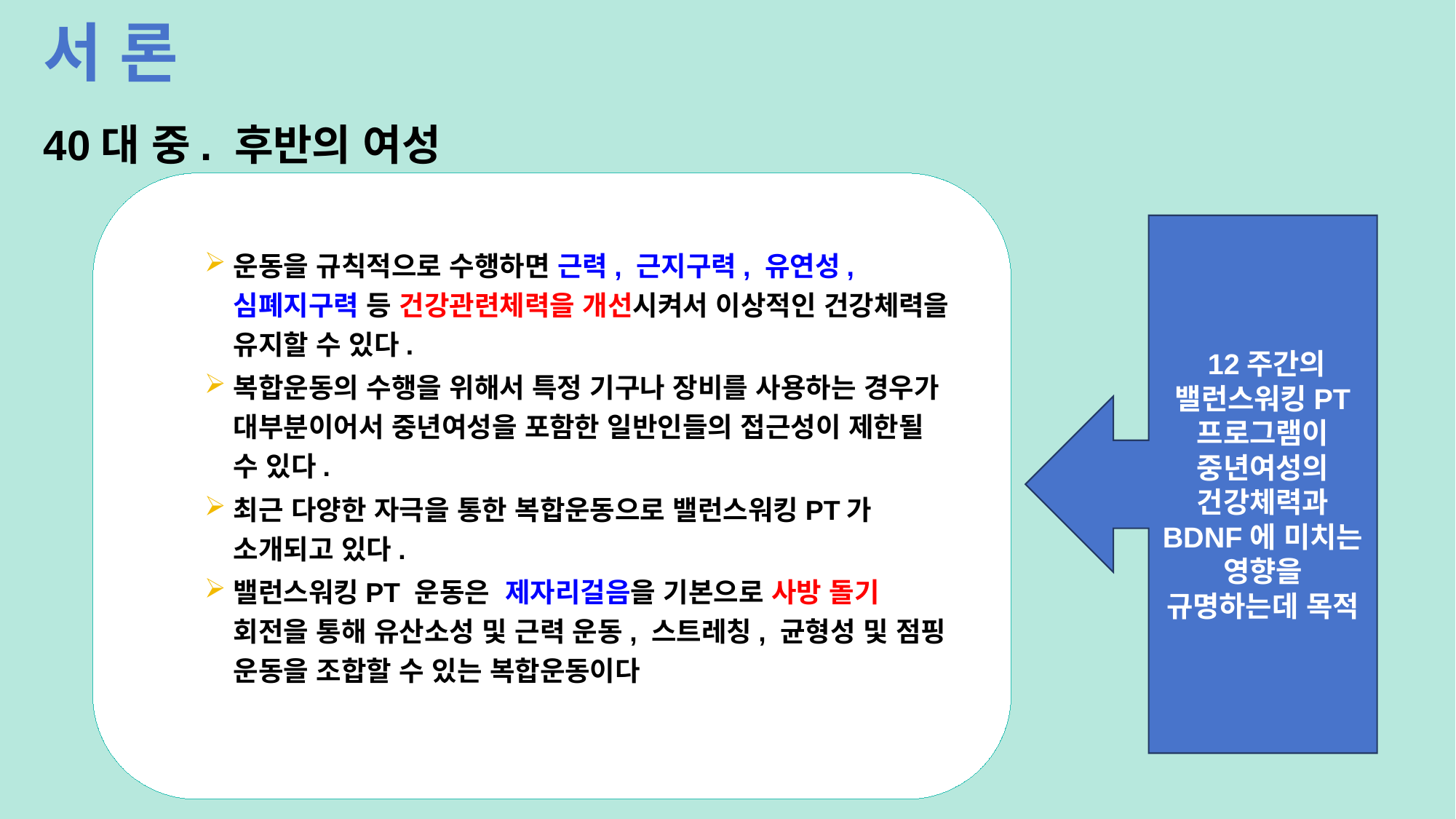

서 론
40대 중. 후반의 여성
운동을 규칙적으로 수행하면 근력, 근지구력, 유연성, 심폐지구력 등 건강관련체력을 개선시켜서 이상적인 건강체력을 유지할 수 있다.
복합운동의 수행을 위해서 특정 기구나 장비를 사용하는 경우가 대부분이어서 중년여성을 포함한 일반인들의 접근성이 제한될 수 있다.
최근 다양한 자극을 통한 복합운동으로 밸런스워킹PT가 소개되고 있다.
밸런스워킹PT 운동은  제자리걸음을 기본으로 사방 돌기 회전을 통해 유산소성 및 근력 운동, 스트레칭, 균형성 및 점핑 운동을 조합할 수 있는 복합운동이다

 12주간의 밸런스워킹PT 프로그램이 중년여성의 건강체력과 BDNF에 미치는 영향을 규명하는데 목적